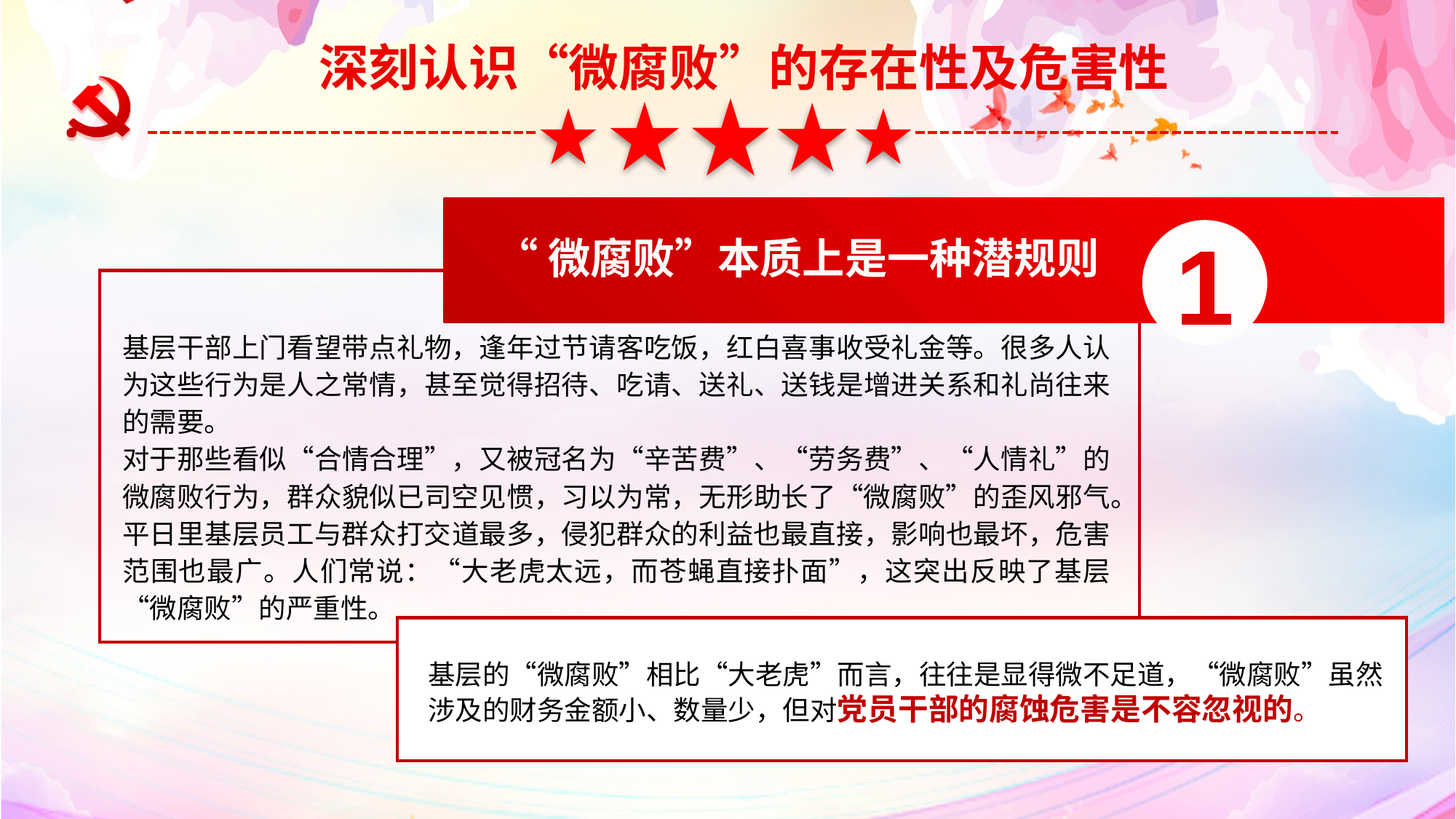

1
“微腐败”本质上是一种潜规则

基层干部上门看望带点礼物，逢年过节请客吃饭，红白喜事收受礼金等。很多人认为这些行为是人之常情，甚至觉得招待、吃请、送礼、送钱是增进关系和礼尚往来的需要。
对于那些看似“合情合理”，又被冠名为“辛苦费”、“劳务费”、“人情礼”的微腐败行为，群众貌似已司空见惯，习以为常，无形助长了“微腐败”的歪风邪气。平日里基层员工与群众打交道最多，侵犯群众的利益也最直接，影响也最坏，危害范围也最广。人们常说：“大老虎太远，而苍蝇直接扑面”，这突出反映了基层“微腐败”的严重性。

基层的“微腐败”相比“大老虎”而言，往往是显得微不足道，“微腐败”虽然涉及的财务金额小、数量少，但对党员干部的腐蚀危害是不容忽视的。